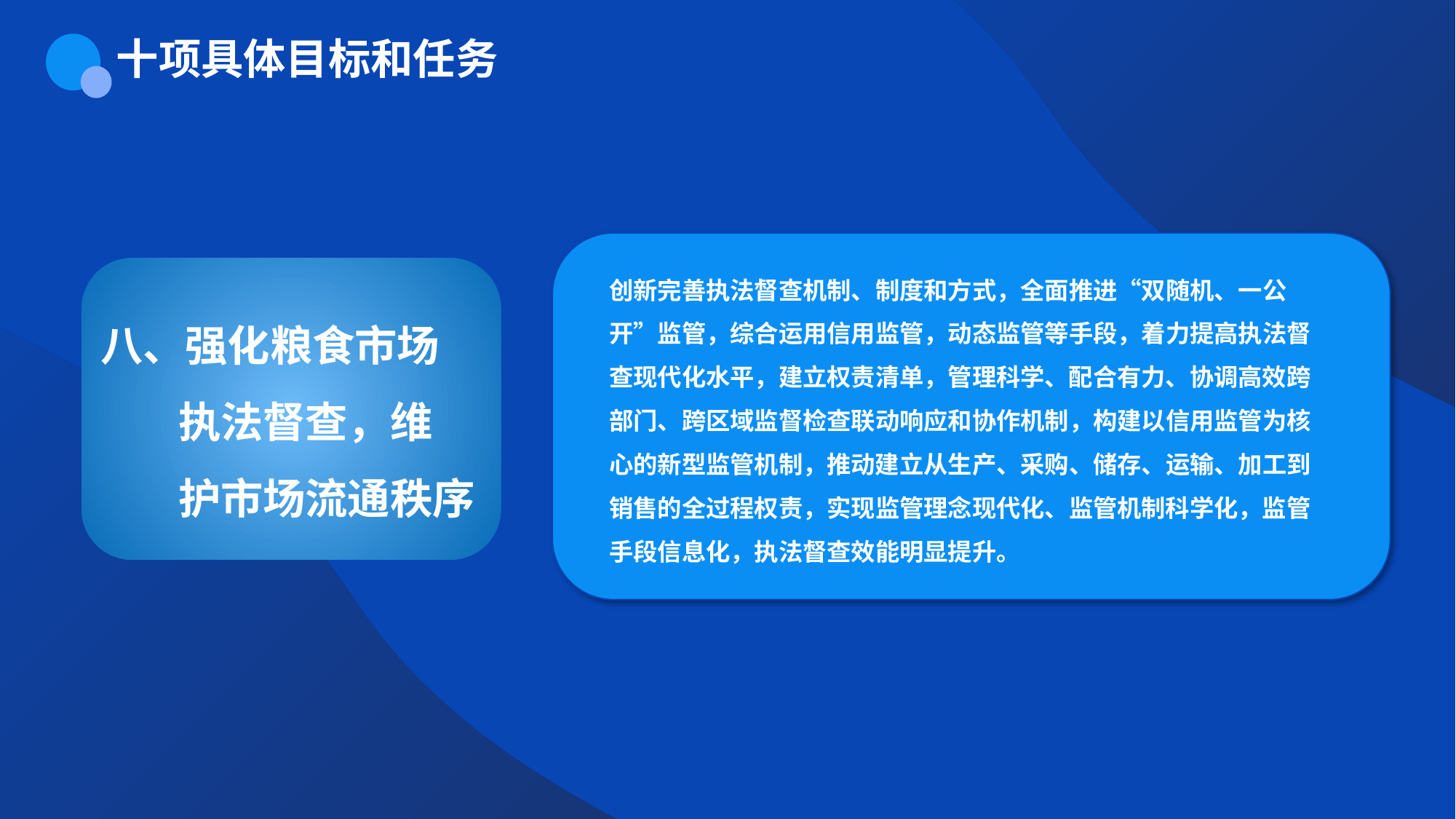

十项具体目标和任务

创新完善执法督查机制、制度和方式，全面推进“双随机、一公开”监管，综合运用信用监管，动态监管等手段，着力提高执法督查现代化水平，建立权责清单，管理科学、配合有力、协调高效跨部门、跨区域监督检查联动响应和协作机制，构建以信用监管为核心的新型监管机制，推动建立从生产、采购、储存、运输、加工到销售的全过程权责，实现监管理念现代化、监管机制科学化，监管手段信息化，执法督查效能明显提升。

八、强化粮食市场
       执法督查，维
       护市场流通秩序